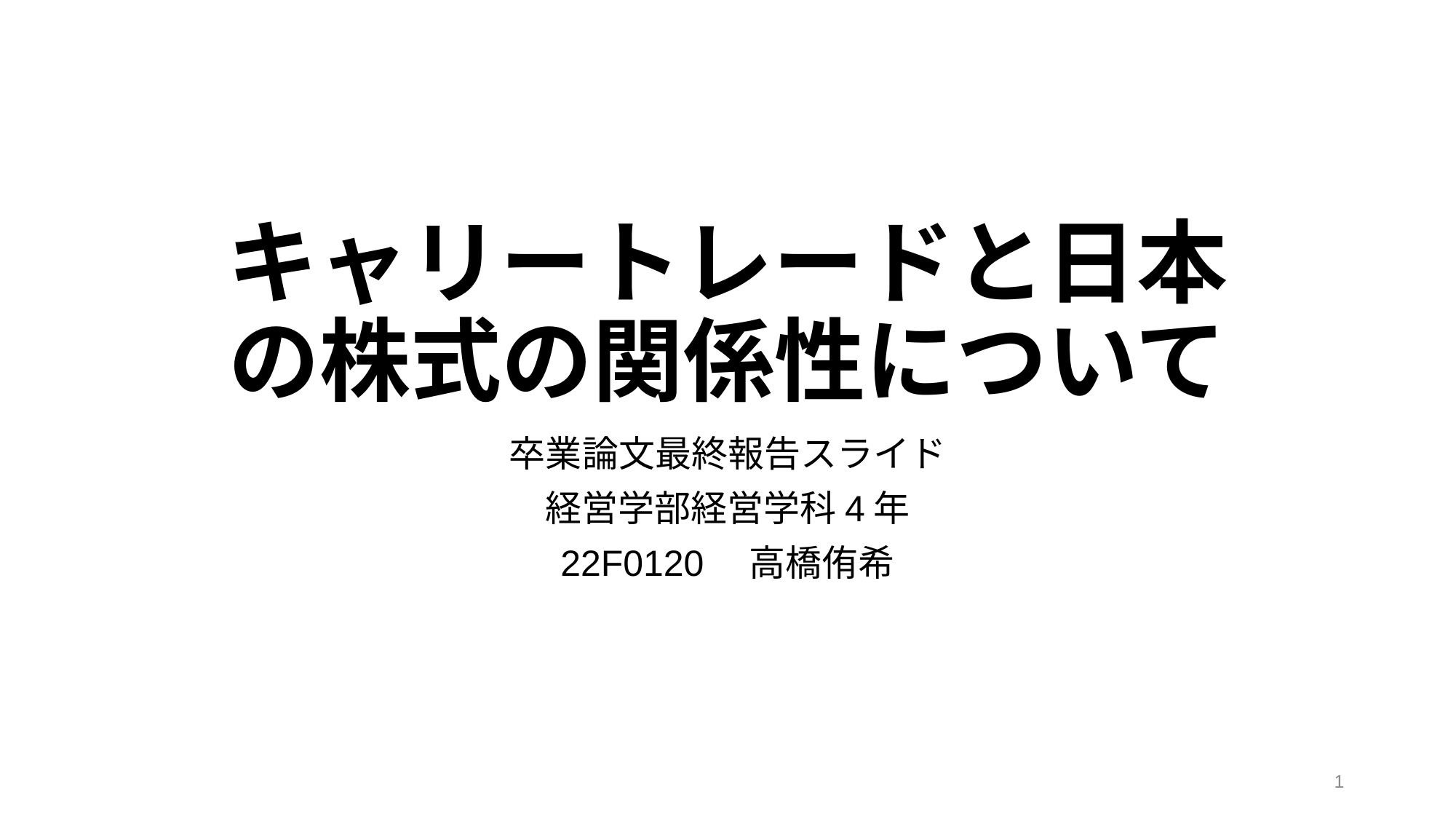

# キャリートレードと日本の株式の関係性について
卒業論文最終報告スライド
経営学部経営学科4年
22F0120　高橋侑希
1